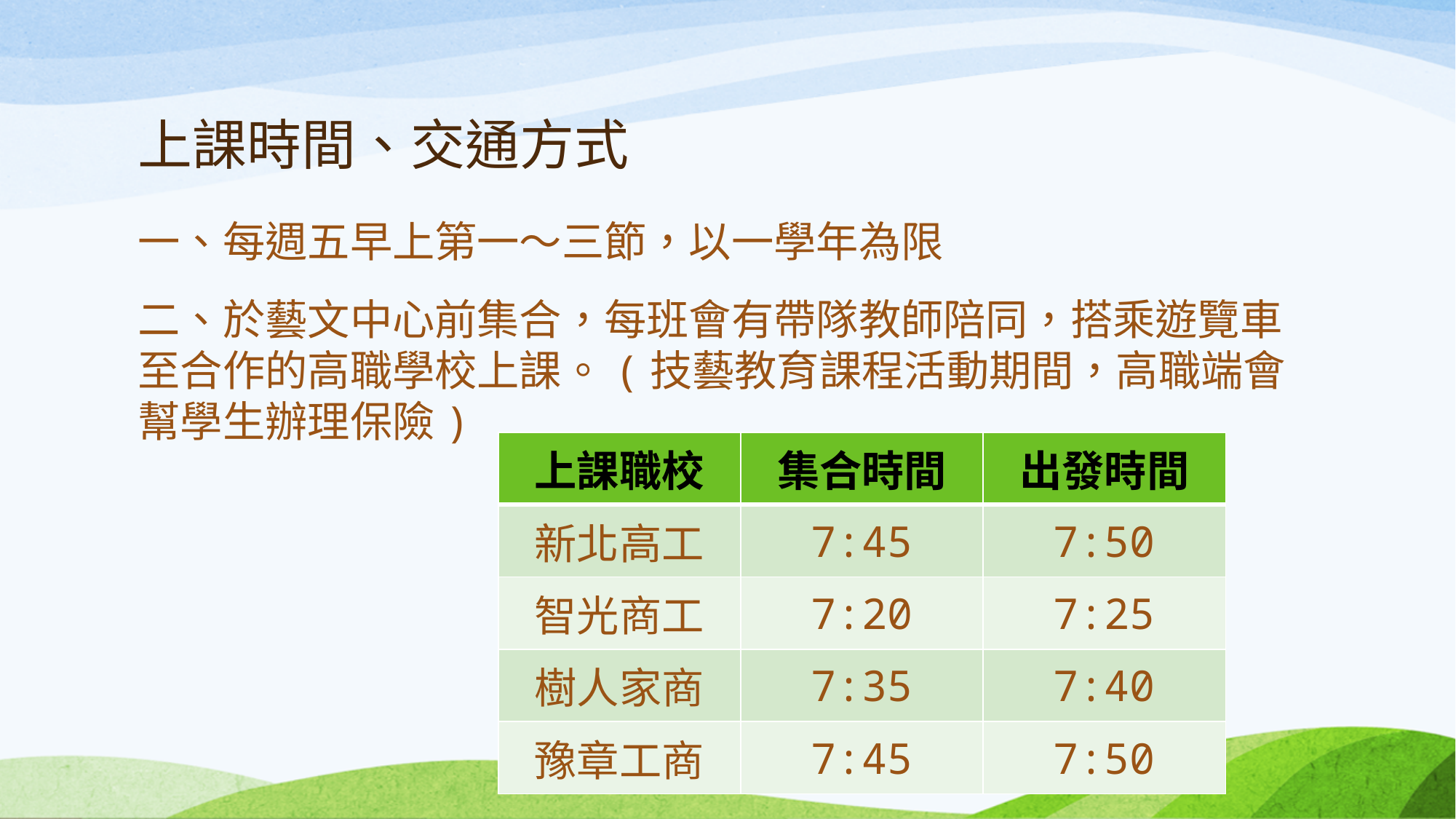

# 上課時間、交通方式
一、每週五早上第一〜三節，以一學年為限
二、於藝文中心前集合，每班會有帶隊教師陪同，搭乘遊覽車至合作的高職學校上課。(技藝教育課程活動期間，高職端會幫學生辦理保險)

| 上課職校 | 集合時間 | 出發時間 |
| --- | --- | --- |
| 新北高工 | 7:45 | 7:50 |
| 智光商工 | 7:20 | 7:25 |
| 樹人家商 | 7:35 | 7:40 |
| 豫章工商 | 7:45 | 7:50 |